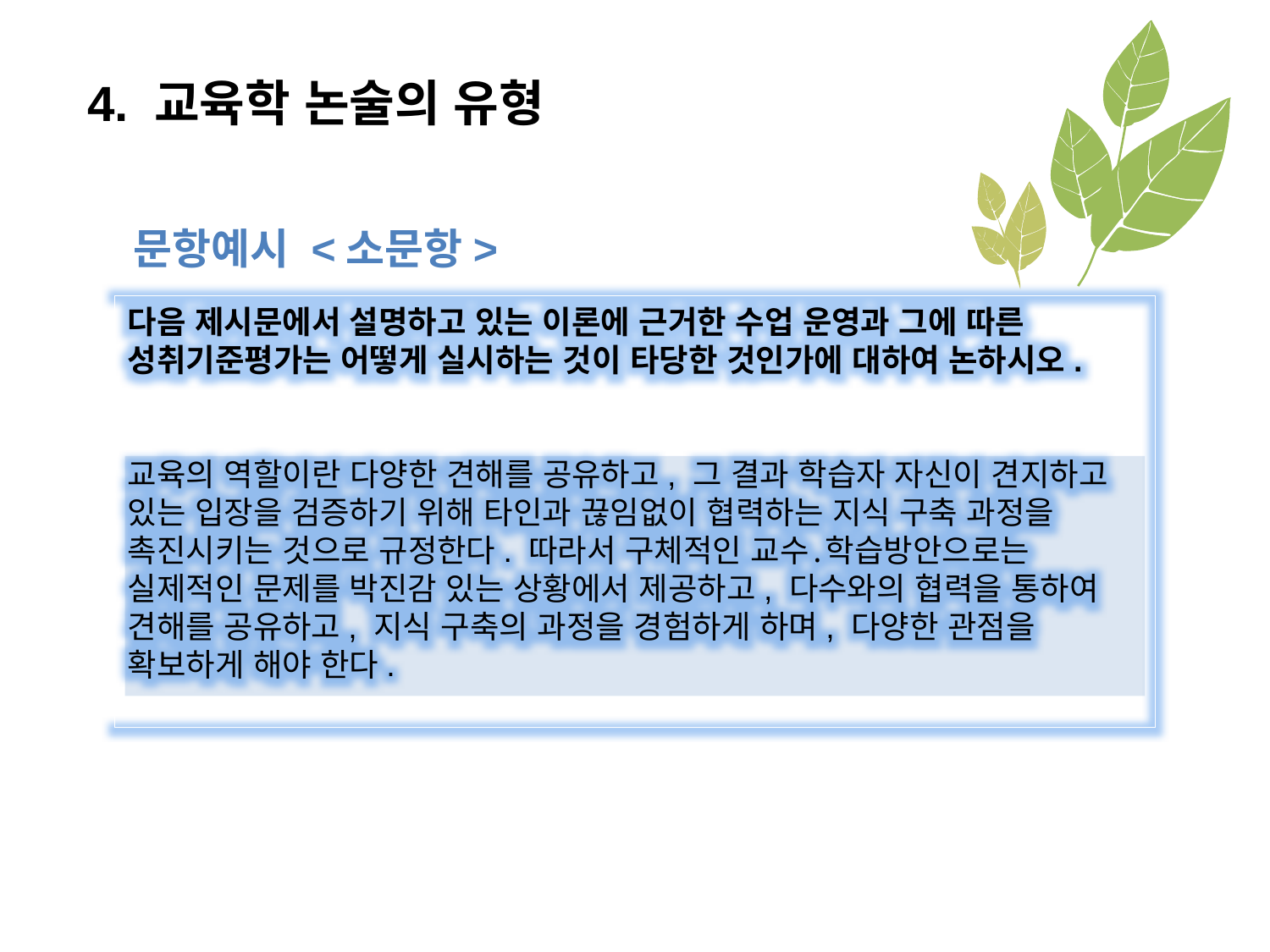

4. 교육학 논술의 유형

문항예시 <소문항>
다음 제시문에서 설명하고 있는 이론에 근거한 수업 운영과 그에 따른 성취기준평가는 어떻게 실시하는 것이 타당한 것인가에 대하여 논하시오.

교육의 역할이란 다양한 견해를 공유하고, 그 결과 학습자 자신이 견지하고 있는 입장을 검증하기 위해 타인과 끊임없이 협력하는 지식 구축 과정을 촉진시키는 것으로 규정한다. 따라서 구체적인 교수․학습방안으로는 실제적인 문제를 박진감 있는 상황에서 제공하고, 다수와의 협력을 통하여 견해를 공유하고, 지식 구축의 과정을 경험하게 하며, 다양한 관점을 확보하게 해야 한다.